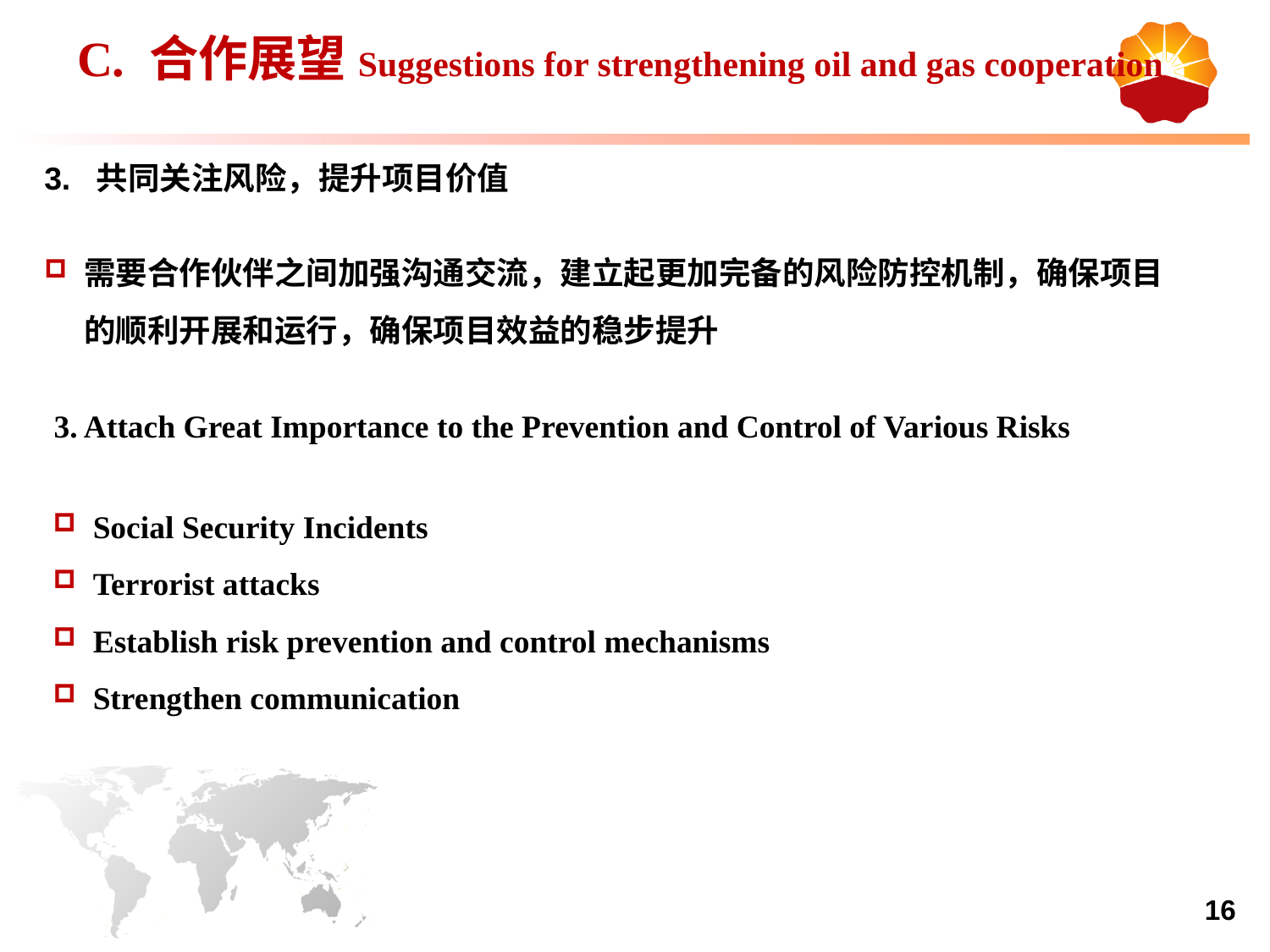

C. 合作展望Suggestions for strengthening oil and gas cooperation
3.  共同关注风险，提升项目价值
需要合作伙伴之间加强沟通交流，建立起更加完备的风险防控机制，确保项目的顺利开展和运行，确保项目效益的稳步提升
3. Attach Great Importance to the Prevention and Control of Various Risks
Social Security Incidents
Terrorist attacks
Establish risk prevention and control mechanisms
Strengthen communication
16